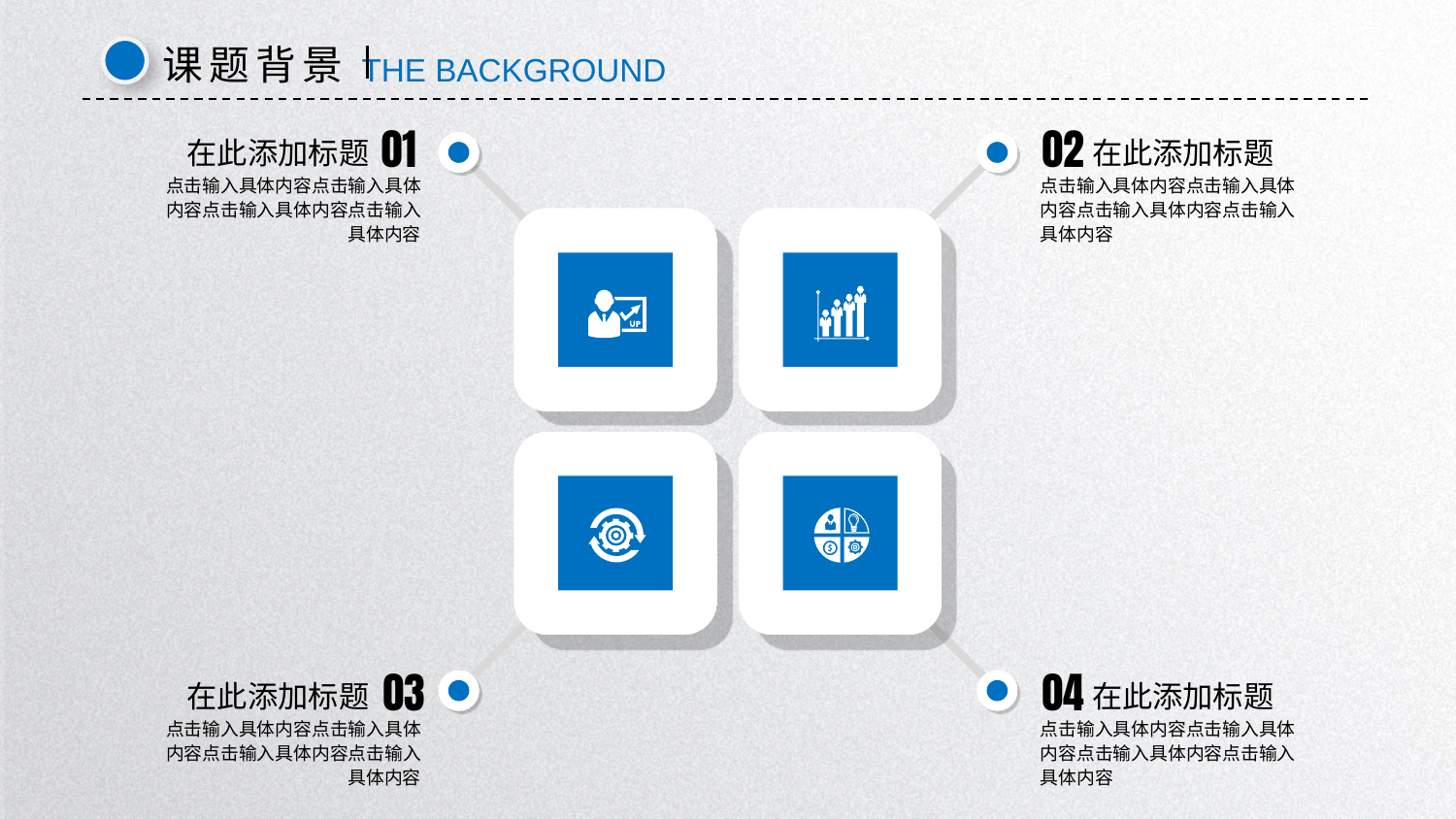

课题背景

THE BACKGROUND
01
在此添加标题
点击输入具体内容点击输入具体内容点击输入具体内容点击输入具体内容
02
在此添加标题
点击输入具体内容点击输入具体内容点击输入具体内容点击输入具体内容

03
在此添加标题
点击输入具体内容点击输入具体内容点击输入具体内容点击输入具体内容
04
在此添加标题
点击输入具体内容点击输入具体内容点击输入具体内容点击输入具体内容
延时符